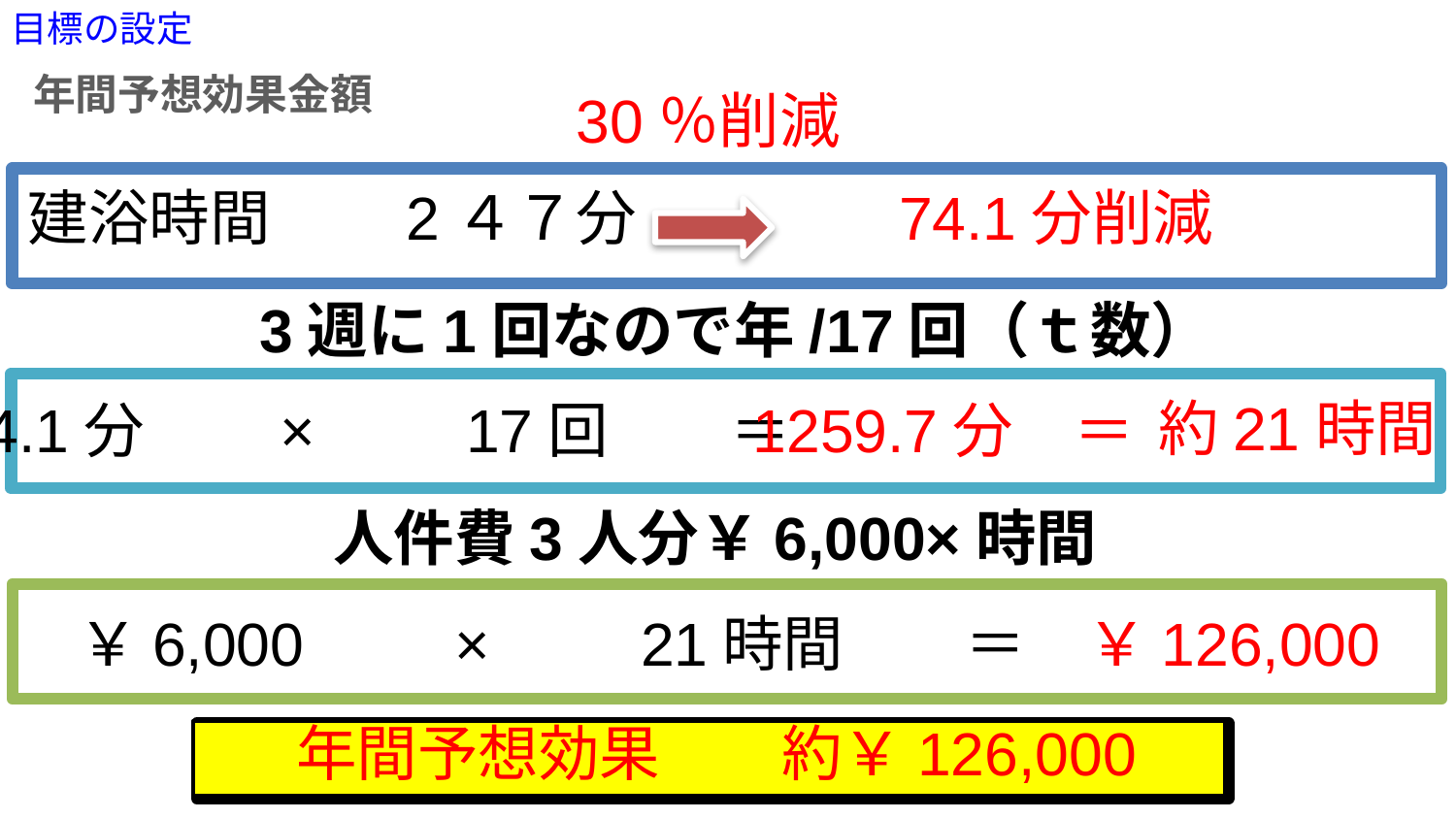

目標の設定
年間予想効果金額
30％削減

74.1分削減
建浴時間　　2４７分

3週に1回なので年/17回（ｔ数）

約21時間
74.1分　　×　　17回　　＝
1259.7分　＝
人件費3人分￥6,000×時間

￥6,000　　×　　21時間　　＝　￥126,000
年間予想効果　　約￥126,000